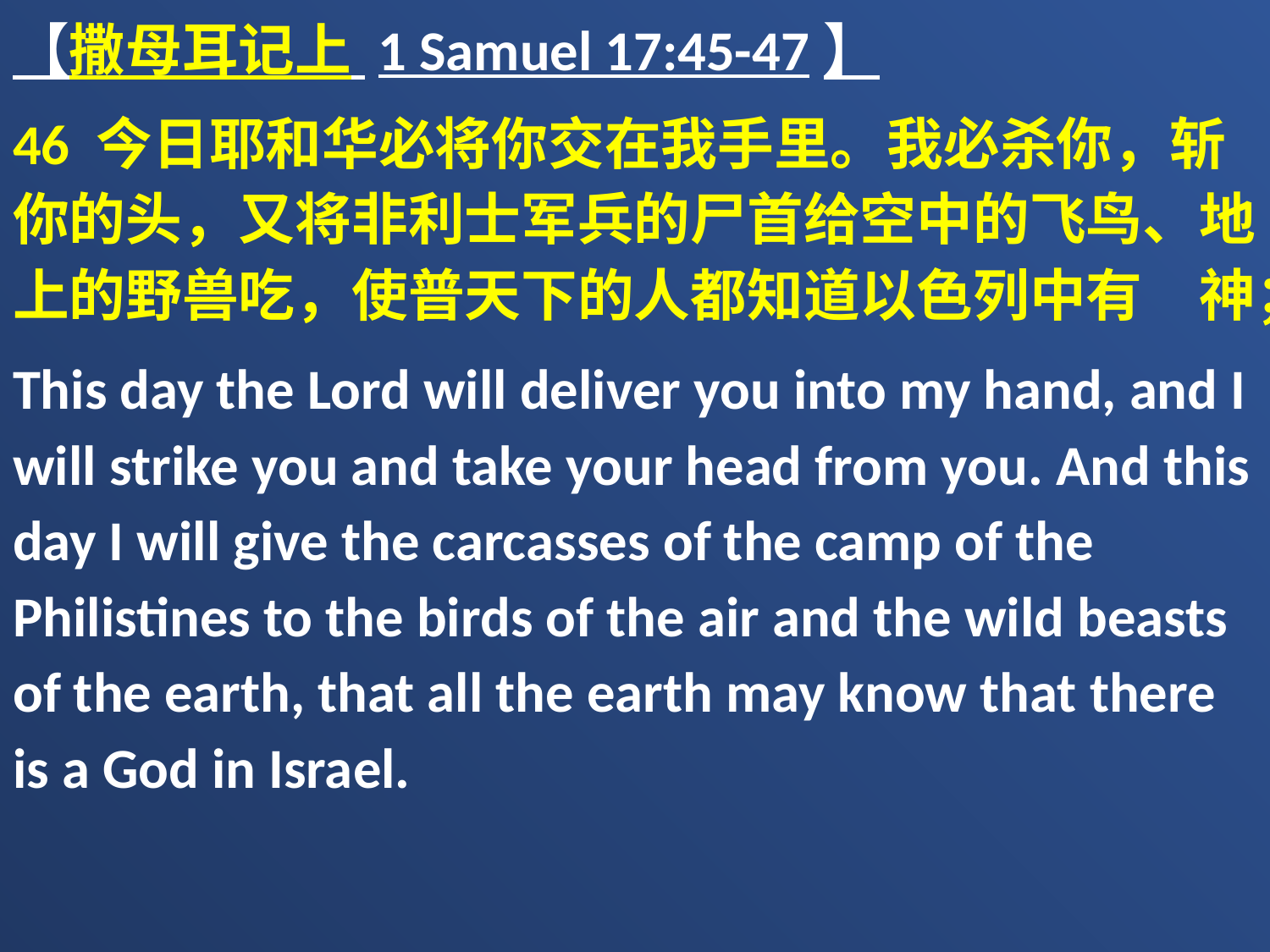

【撒母耳记上 1 Samuel 17:45-47】
46 今日耶和华必将你交在我手里。我必杀你，斩你的头，又将非利士军兵的尸首给空中的飞鸟、地上的野兽吃，使普天下的人都知道以色列中有　神；
This day the Lord will deliver you into my hand, and I will strike you and take your head from you. And this day I will give the carcasses of the camp of the Philistines to the birds of the air and the wild beasts of the earth, that all the earth may know that there is a God in Israel.